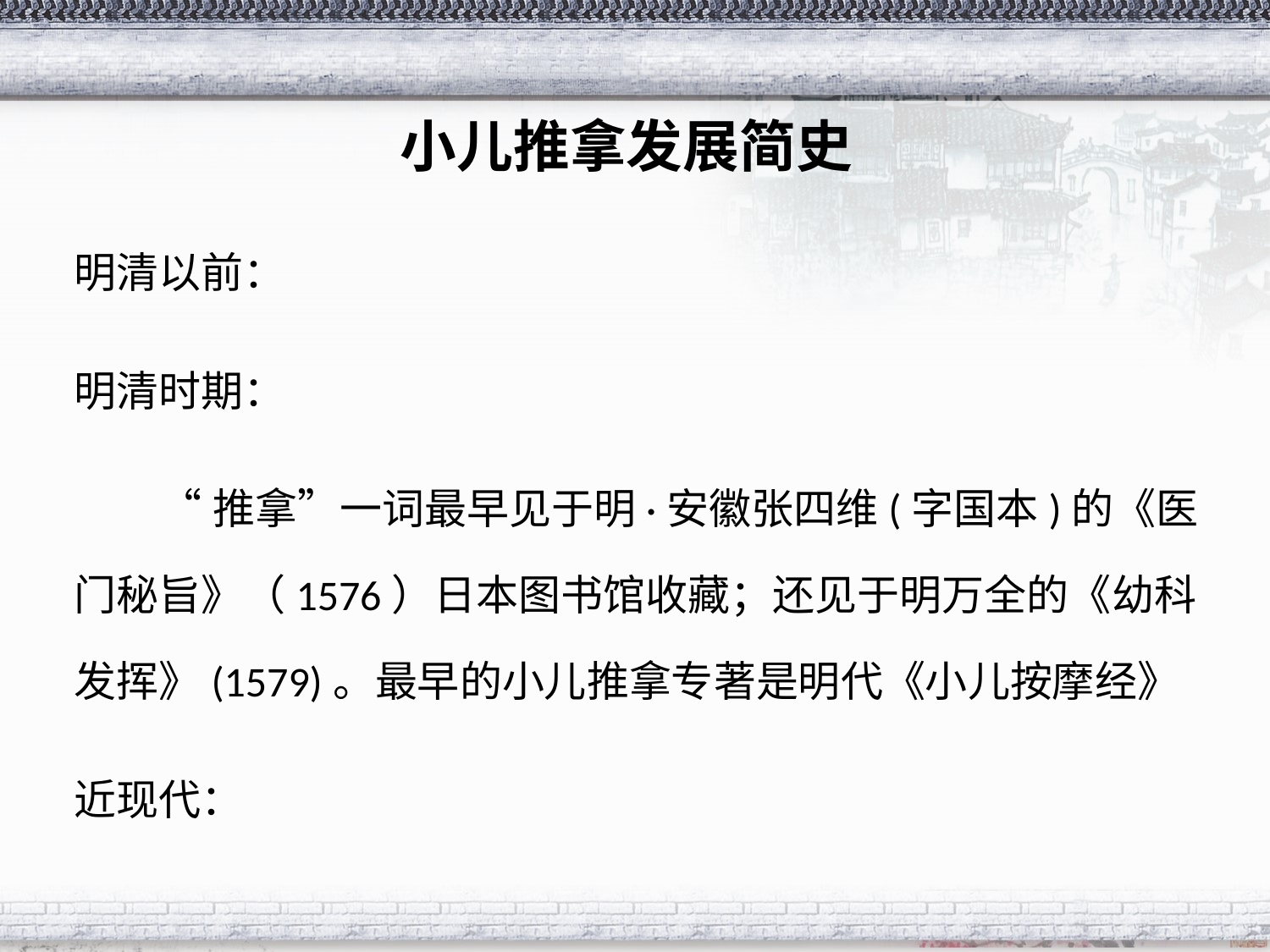

# 小儿推拿发展简史
明清以前：
明清时期：
         “推拿”一词最早见于明·安徽张四维(字国本)的《医门秘旨》（1576）日本图书馆收藏；还见于明万全的《幼科发挥》(1579)。最早的小儿推拿专著是明代《小儿按摩经》
近现代：